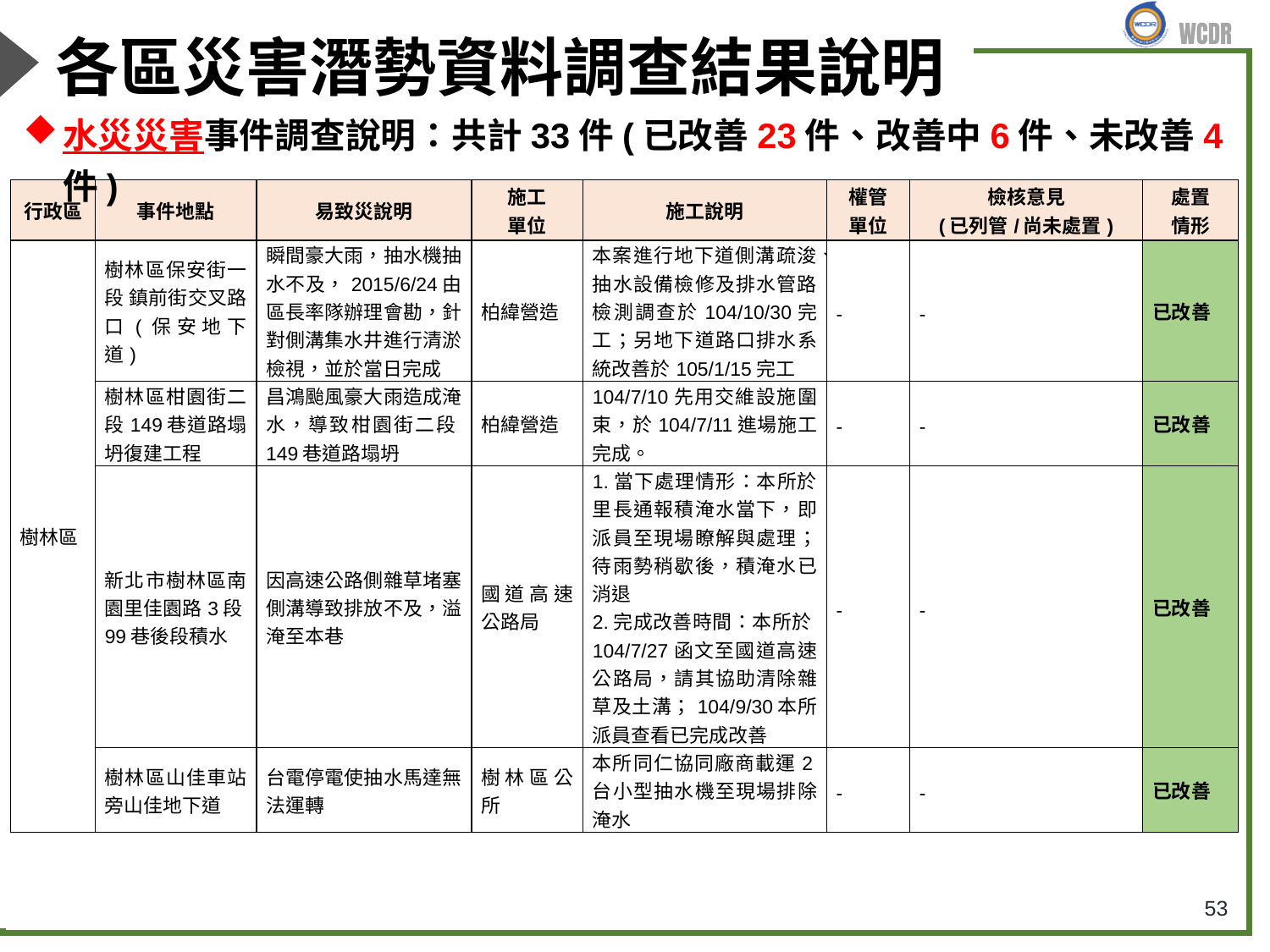

# 各區災害潛勢資料調查結果說明
水災災害事件調查說明：共計33件(已改善23件、改善中6件、未改善4件)
| 行政區 | 事件地點 | 易致災說明 | 施工 單位 | 施工說明 | 權管 單位 | 檢核意見 (已列管/尚未處置) | 處置 情形 |
| --- | --- | --- | --- | --- | --- | --- | --- |
| 樹林區 | 樹林區保安街一段 鎮前街交叉路口(保安地下道) | 瞬間豪大雨，抽水機抽水不及，2015/6/24由區長率隊辦理會勘，針對側溝集水井進行清淤檢視，並於當日完成 | 柏緯營造 | 本案進行地下道側溝疏浚、抽水設備檢修及排水管路檢測調查於104/10/30完工；另地下道路口排水系統改善於105/1/15完工 | - | - | 已改善 |
|  | 樹林區柑園街二段149巷道路塌坍復建工程 | 昌鴻颱風豪大雨造成淹水，導致柑園街二段149巷道路塌坍 | 柏緯營造 | 104/7/10先用交維設施圍束，於104/7/11進場施工完成。 | - | - | 已改善 |
|  | 新北市樹林區南園里佳園路3段99巷後段積水 | 因高速公路側雜草堵塞側溝導致排放不及，溢淹至本巷 | 國道高速公路局 | 1.當下處理情形：本所於里長通報積淹水當下，即派員至現場瞭解與處理；待雨勢稍歇後，積淹水已消退 2.完成改善時間：本所於104/7/27函文至國道高速公路局，請其協助清除雜草及土溝；104/9/30本所派員查看已完成改善 | - | - | 已改善 |
|  | 樹林區山佳車站旁山佳地下道 | 台電停電使抽水馬達無法運轉 | 樹林區公所 | 本所同仁協同廠商載運2台小型抽水機至現場排除淹水 | - | - | 已改善 |
53